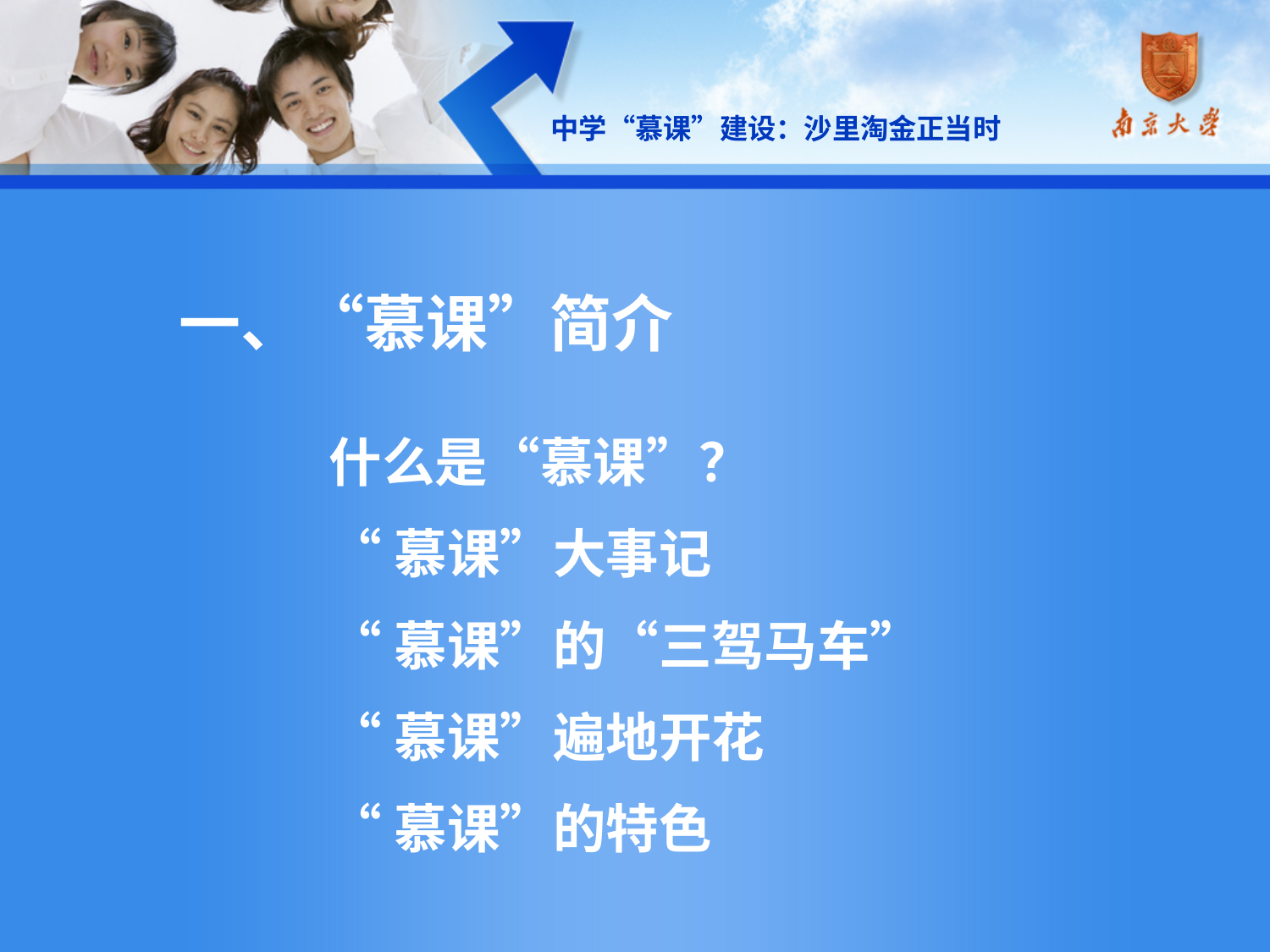

一、“慕课”简介
什么是“慕课”？
“慕课”大事记
“慕课”的“三驾马车”
“慕课”遍地开花
“慕课”的特色